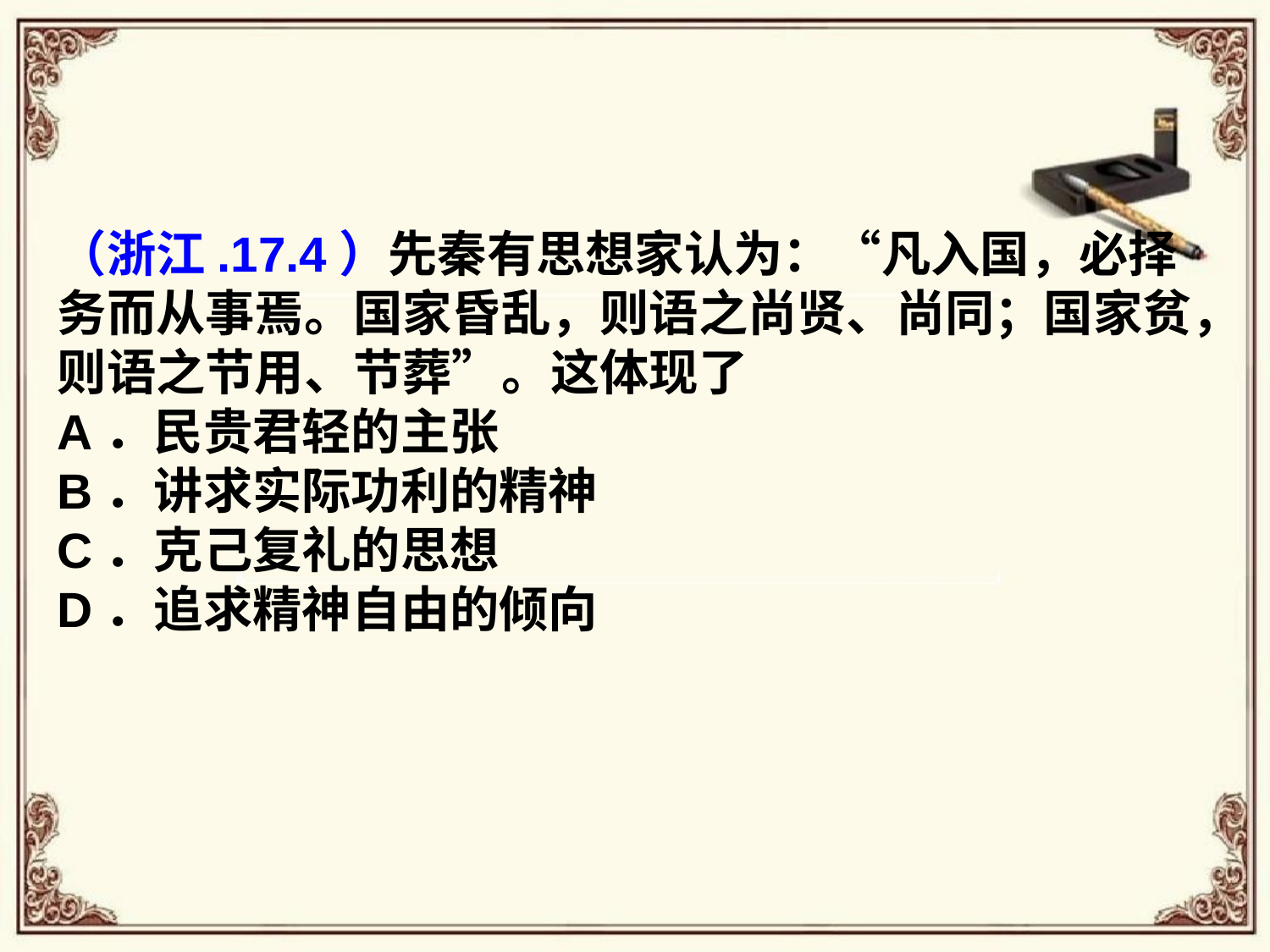

（浙江.17.4）先秦有思想家认为：“凡入国，必择务而从事焉。国家昏乱，则语之尚贤、尚同；国家贫，则语之节用、节葬”。这体现了
A．民贵君轻的主张
B．讲求实际功利的精神
C．克己复礼的思想
D．追求精神自由的倾向